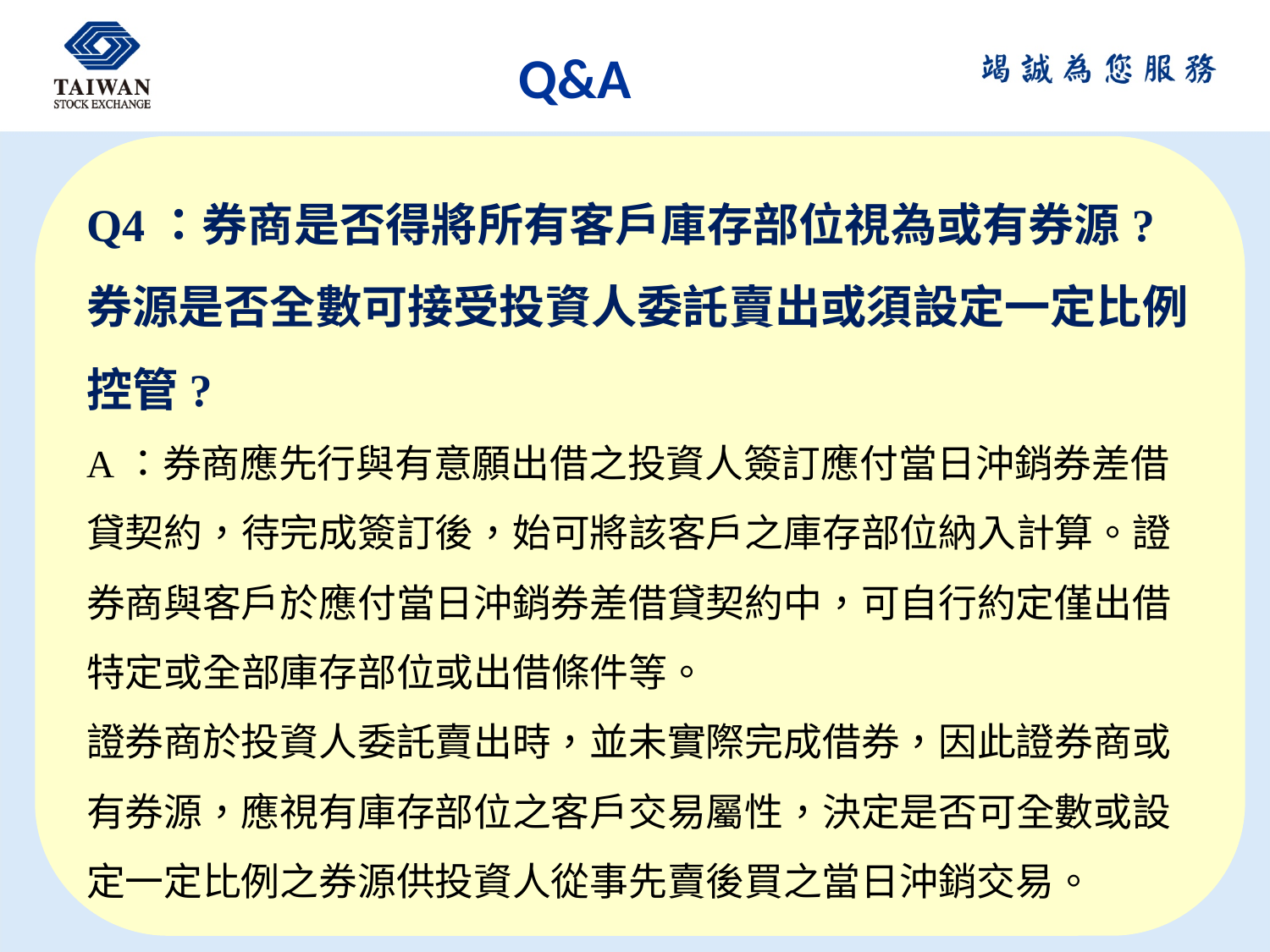

# Q&A
Q4：券商是否得將所有客戶庫存部位視為或有券源?券源是否全數可接受投資人委託賣出或須設定一定比例控管?
A：券商應先行與有意願出借之投資人簽訂應付當日沖銷券差借貸契約，待完成簽訂後，始可將該客戶之庫存部位納入計算。證券商與客戶於應付當日沖銷券差借貸契約中，可自行約定僅出借特定或全部庫存部位或出借條件等。
證券商於投資人委託賣出時，並未實際完成借券，因此證券商或有券源，應視有庫存部位之客戶交易屬性，決定是否可全數或設定一定比例之券源供投資人從事先賣後買之當日沖銷交易。